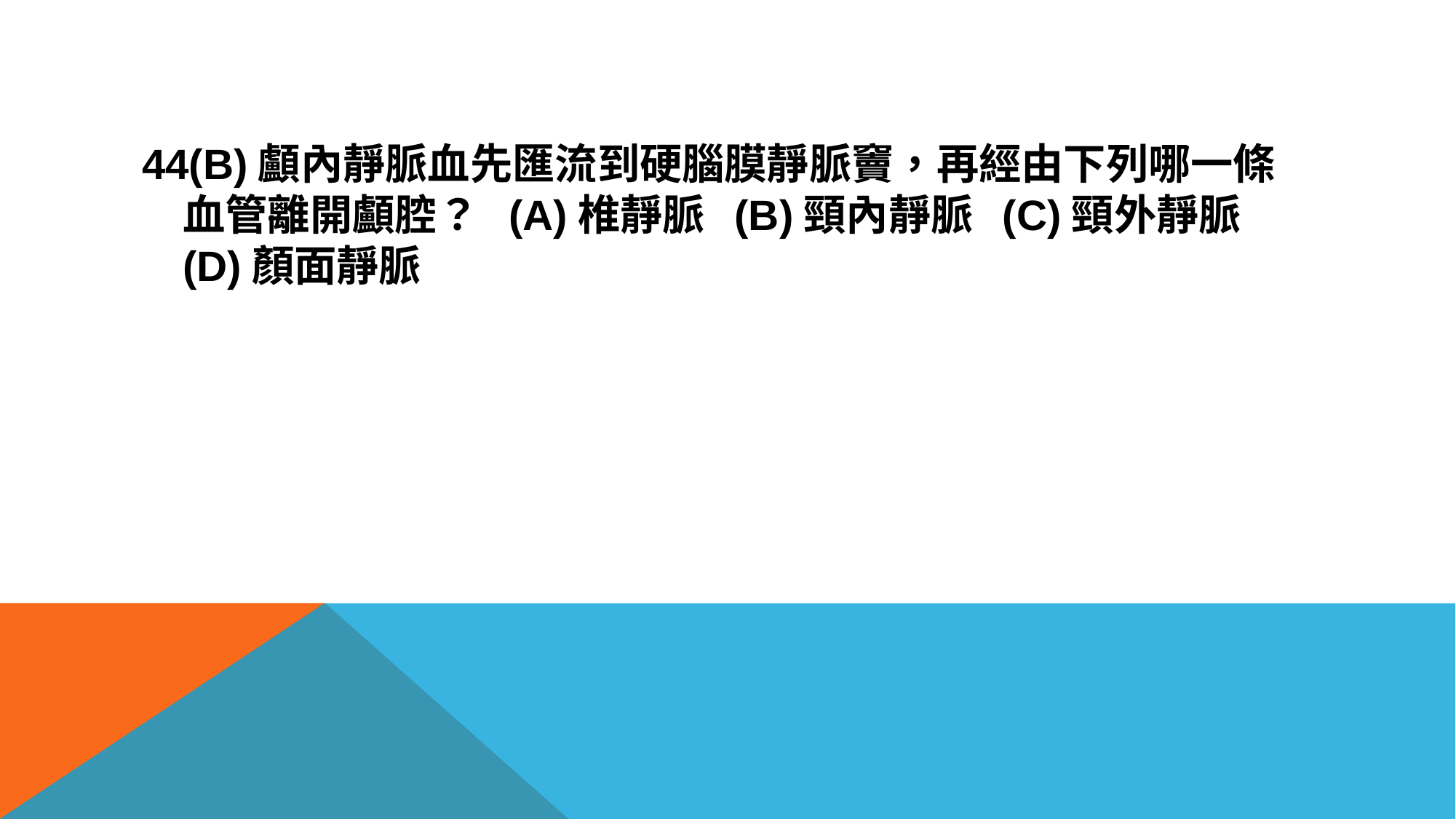

#
44(B)顱內靜脈血先匯流到硬腦膜靜脈竇，再經由下列哪一條血管離開顱腔？  (A)椎靜脈  (B)頸內靜脈  (C)頸外靜脈  (D)顏面靜脈